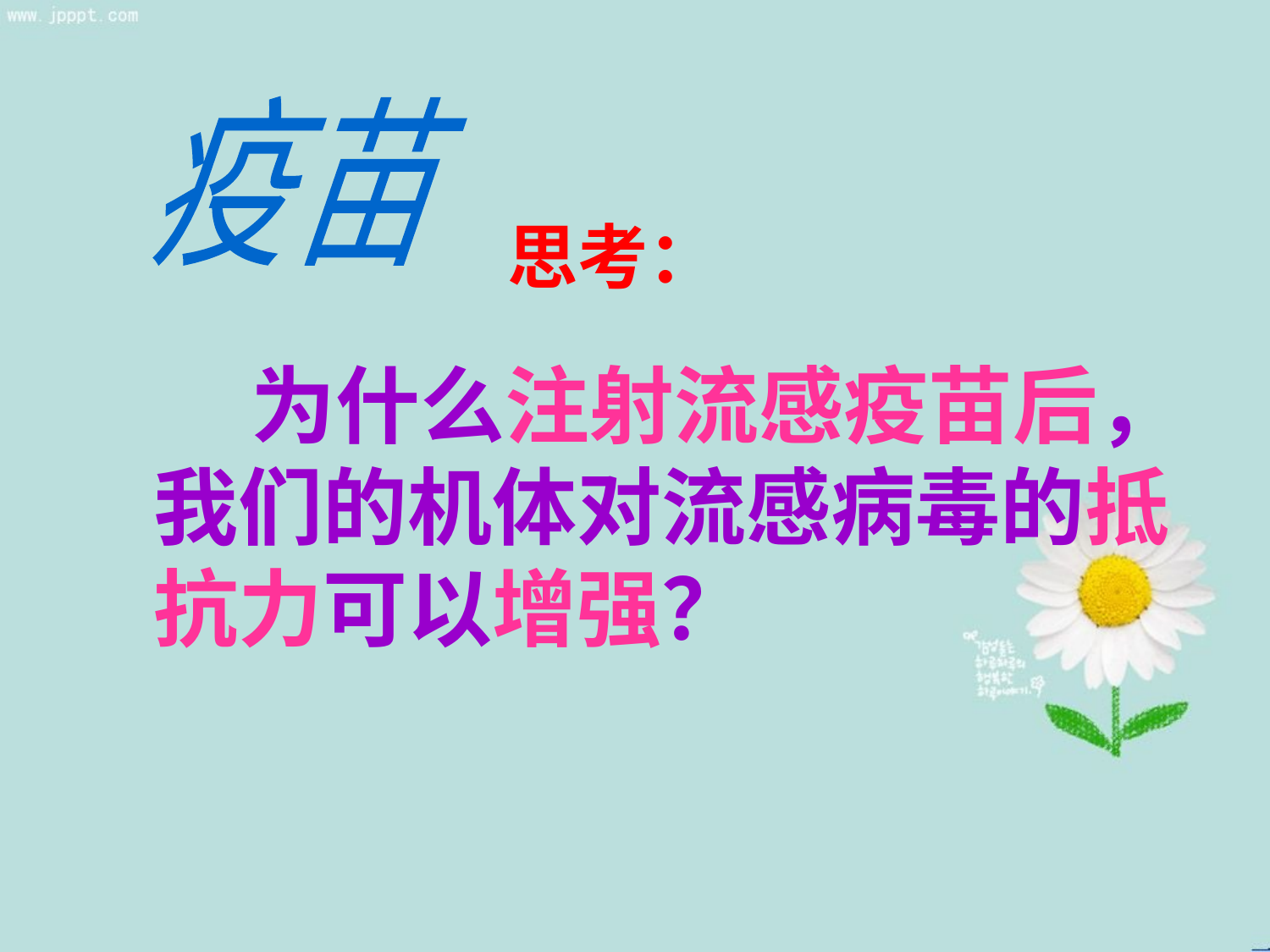

疫苗
思考：
    为什么注射流感疫苗后，
我们的机体对流感病毒的抵
抗力可以增强？